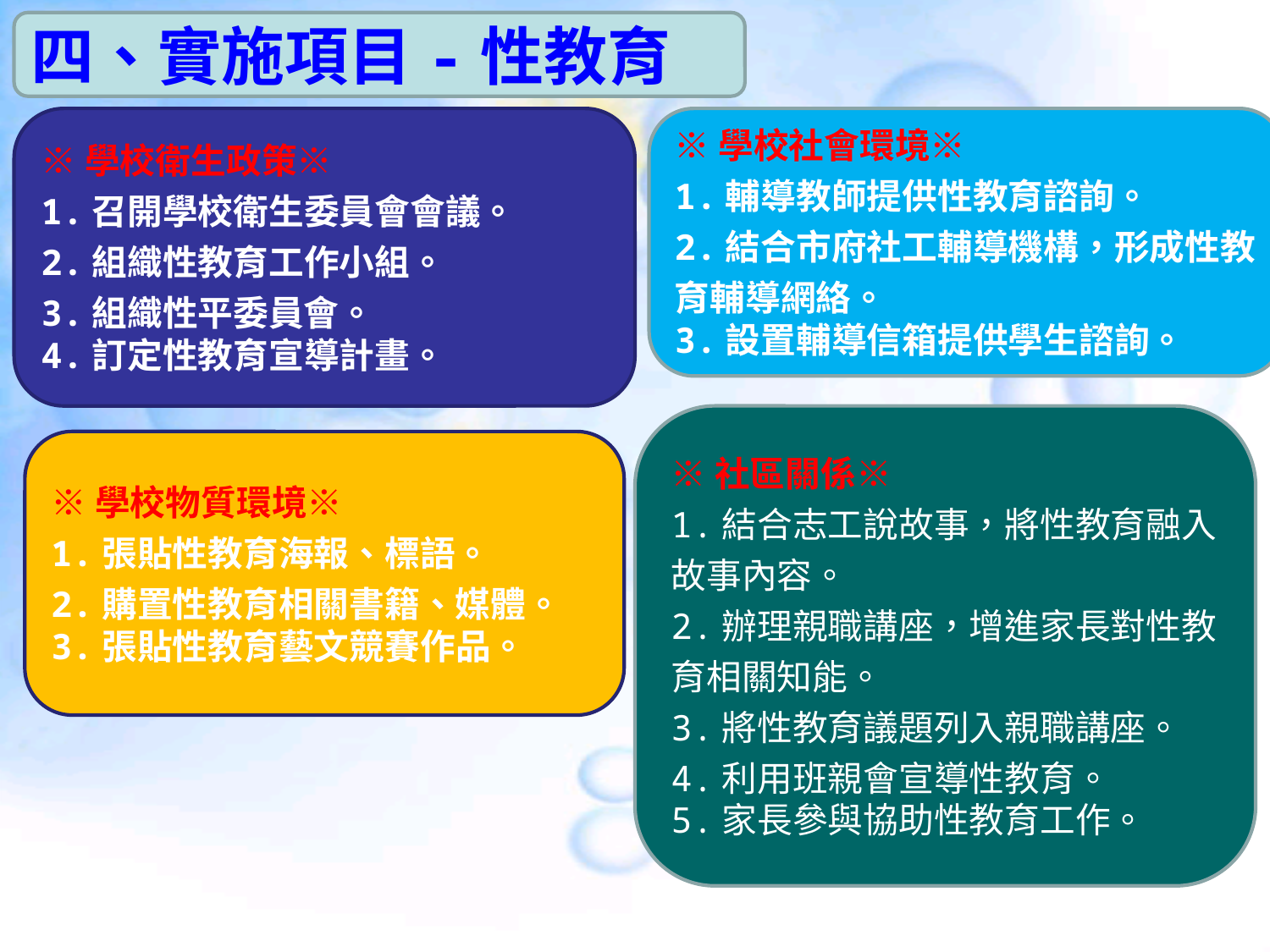

四、實施項目-性教育
※學校衛生政策※
1.召開學校衛生委員會會議。
2.組織性教育工作小組。
3.組織性平委員會。
4.訂定性教育宣導計畫。
※學校社會環境※
1.輔導教師提供性教育諮詢。
2.結合市府社工輔導機構，形成性教育輔導網絡。
3.設置輔導信箱提供學生諮詢。

※社區關係※
1.結合志工說故事，將性教育融入故事內容。
2.辦理親職講座，增進家長對性教育相關知能。
3.將性教育議題列入親職講座。
4.利用班親會宣導性教育。
5.家長參與協助性教育工作。
※學校物質環境※
1.張貼性教育海報、標語。
2.購置性教育相關書籍、媒體。
3.張貼性教育藝文競賽作品。